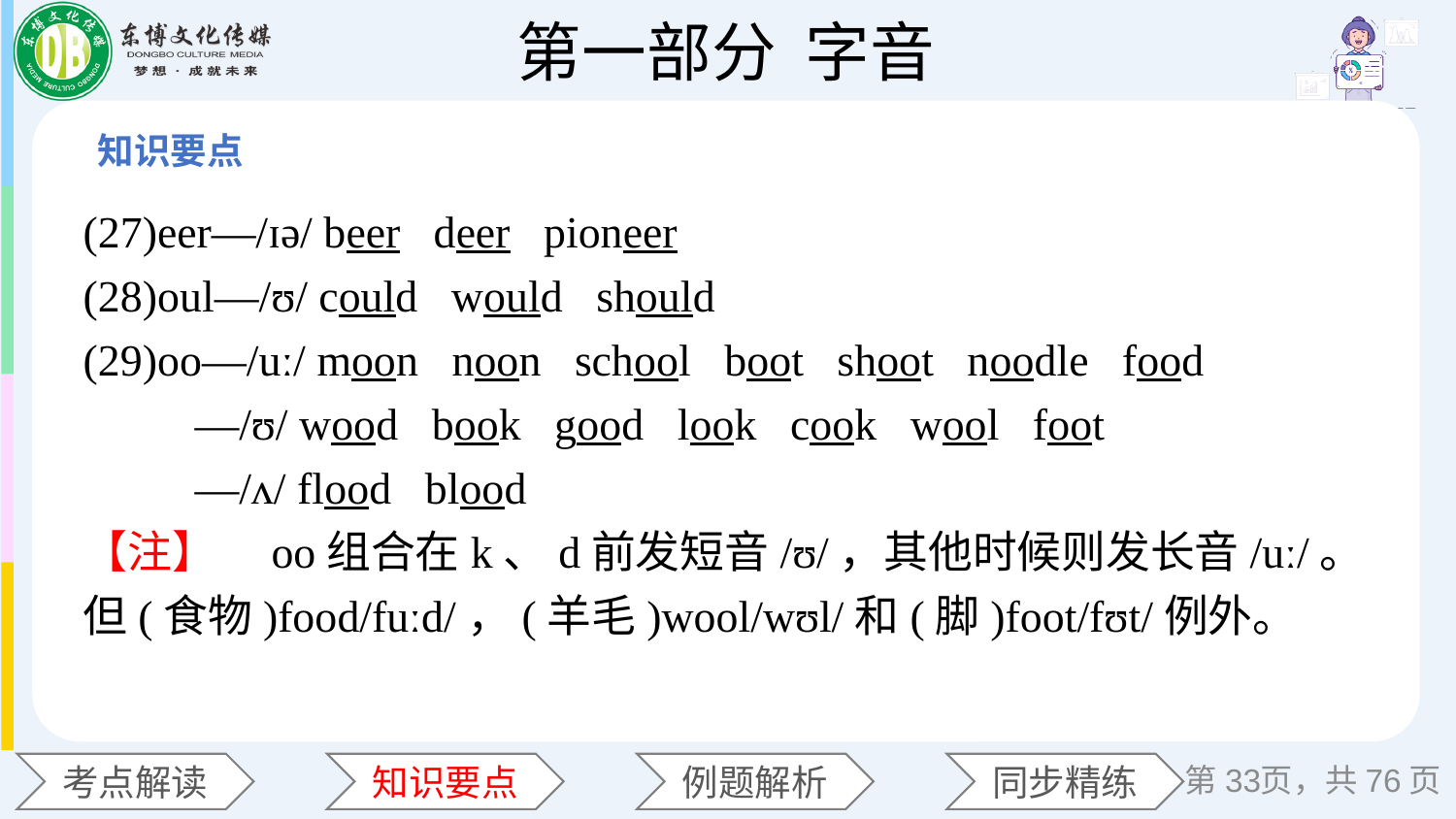

(27)eer—/ɪə/ beer   deer   pioneer
(28)oul—/ʊ/ could   would   should
(29)oo—/uː/ moon   noon   school   boot   shoot   noodle   food
          —/ʊ/ wood   book   good   look   cook   wool   foot
          —/ʌ/ flood   blood
【注】　oo组合在k、d前发短音/ʊ/，其他时候则发长音/uː/。但(食物)food/fuːd/，(羊毛)wool/wʊl/和(脚)foot/fʊt/例外。
第33页，共76页